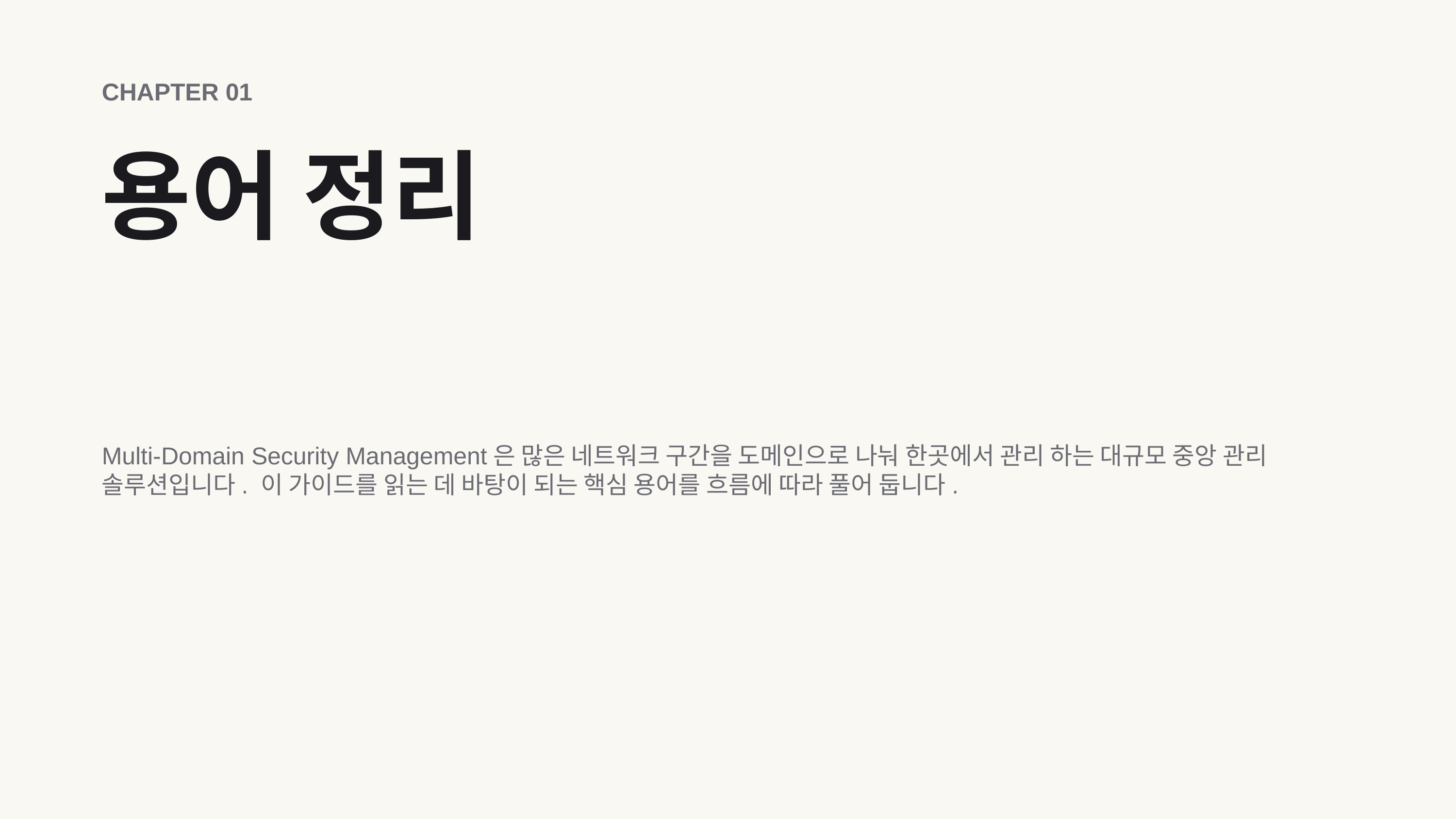

CHAPTER 01
용어 정리
Multi-Domain Security Management은 많은 네트워크 구간을 도메인으로 나눠 한곳에서 관리 하는 대규모 중앙 관리 솔루션입니다. 이 가이드를 읽는 데 바탕이 되는 핵심 용어를 흐름에 따라 풀어 둡니다.